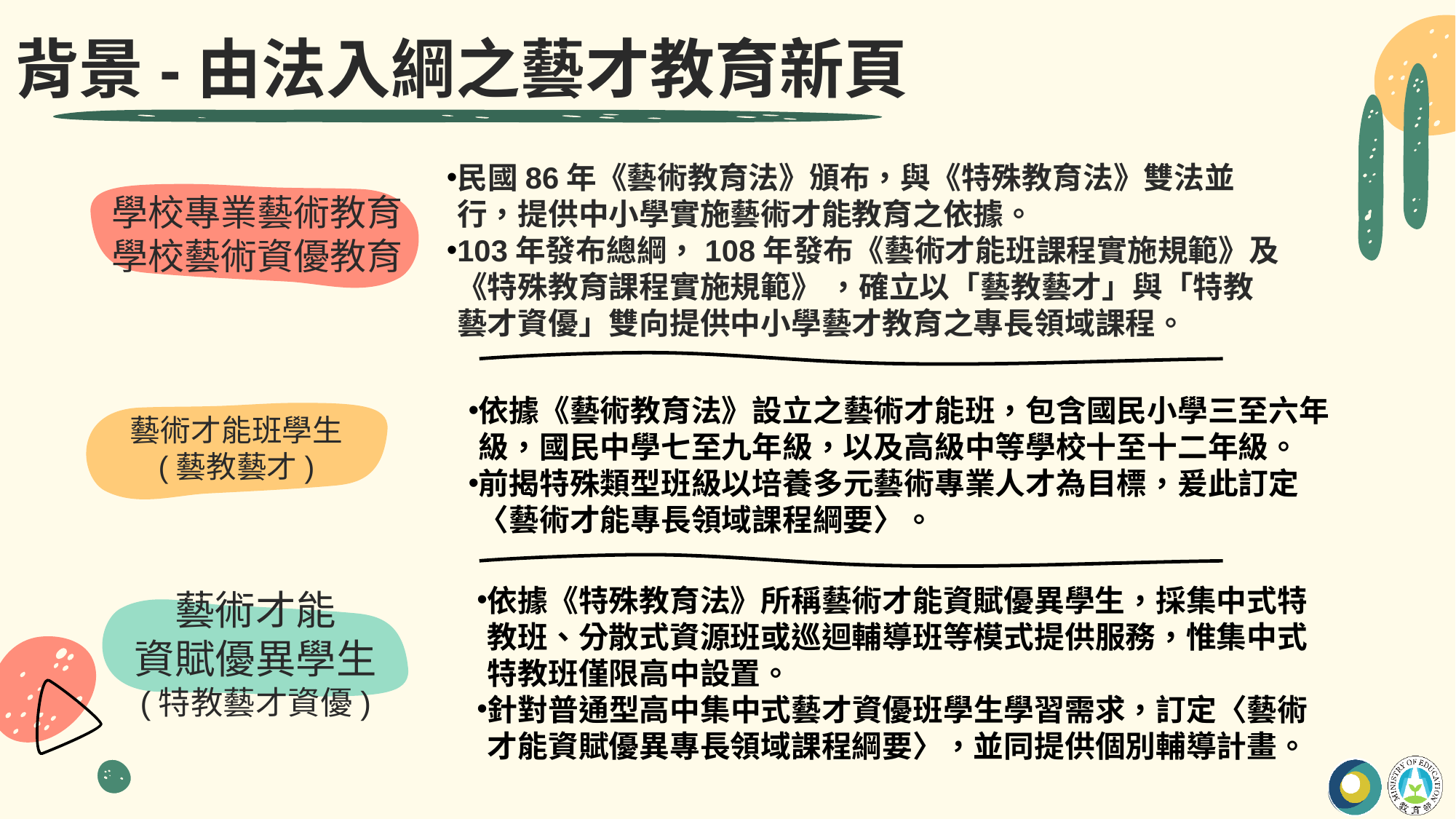

背景-由法入綱之藝才教育新頁

民國86年《藝術教育法》頒布，與《特殊教育法》雙法並行，提供中小學實施藝術才能教育之依據。
103年發布總綱，108年發布《藝術才能班課程實施規範》及《特殊教育課程實施規範》 ，確立以「藝教藝才」與「特教藝才資優」雙向提供中小學藝才教育之專長領域課程。

# 學校專業藝術教育 學校藝術資優教育

依據《藝術教育法》設立之藝術才能班，包含國民小學三至六年級，國民中學七至九年級，以及高級中等學校十至十二年級。
前揭特殊類型班級以培養多元藝術專業人才為目標，爰此訂定〈藝術才能專長領域課程綱要〉。
藝術才能班學生
(藝教藝才)

依據《特殊教育法》所稱藝術才能資賦優異學生，採集中式特教班、分散式資源班或巡迴輔導班等模式提供服務，惟集中式特教班僅限高中設置。
針對普通型高中集中式藝才資優班學生學習需求，訂定〈藝術才能資賦優異專長領域課程綱要〉，並同提供個別輔導計畫。
藝術才能
資賦優異學生
(特教藝才資優)